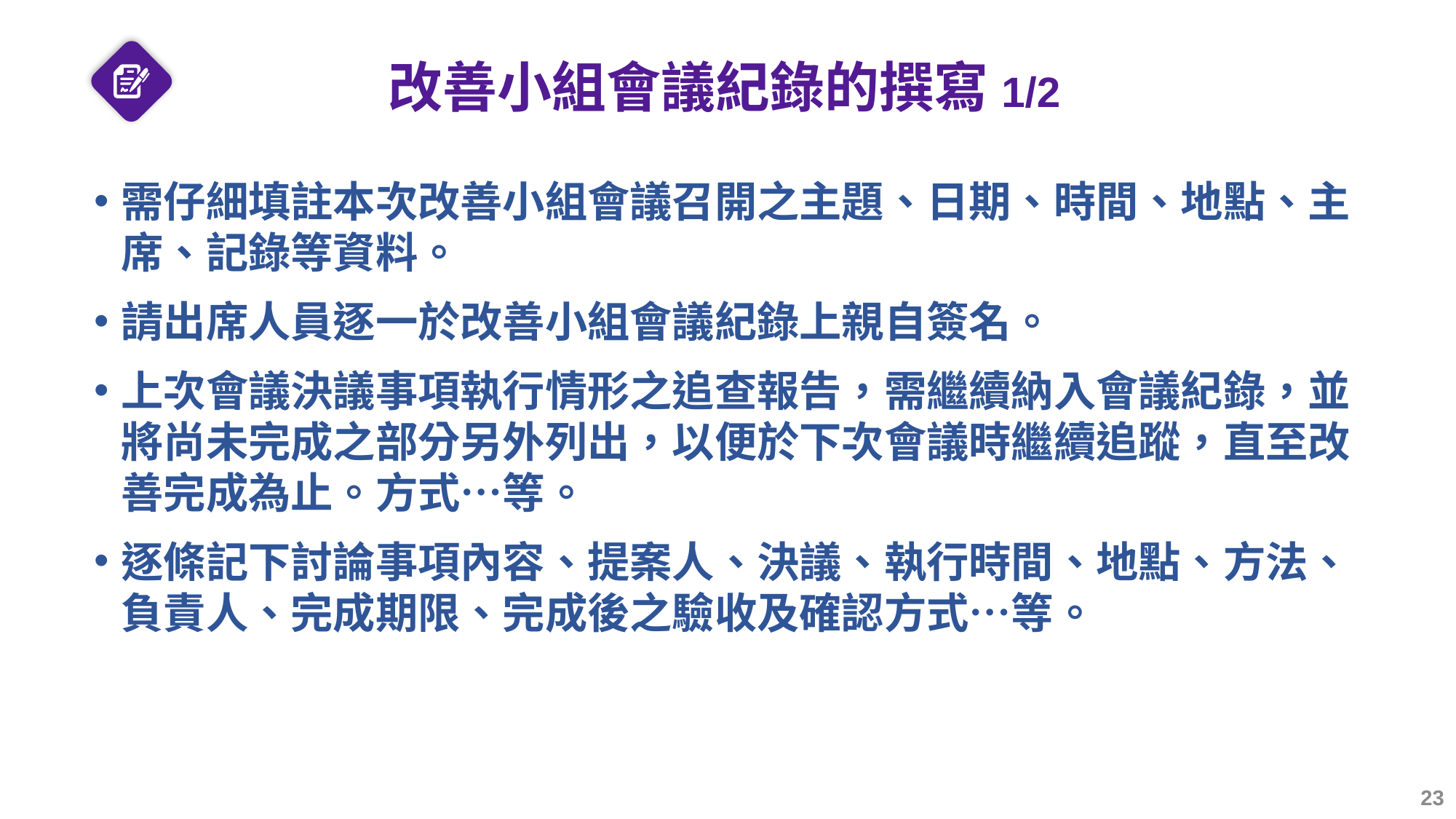

# 改善小組會議紀錄的撰寫1/2
需仔細填註本次改善小組會議召開之主題、日期、時間、地點、主席、記錄等資料。
請出席人員逐一於改善小組會議紀錄上親自簽名。
上次會議決議事項執行情形之追查報告，需繼續納入會議紀錄，並將尚未完成之部分另外列出，以便於下次會議時繼續追蹤，直至改善完成為止。方式…等。
逐條記下討論事項內容、提案人、決議、執行時間、地點、方法、負責人、完成期限、完成後之驗收及確認方式…等。

23